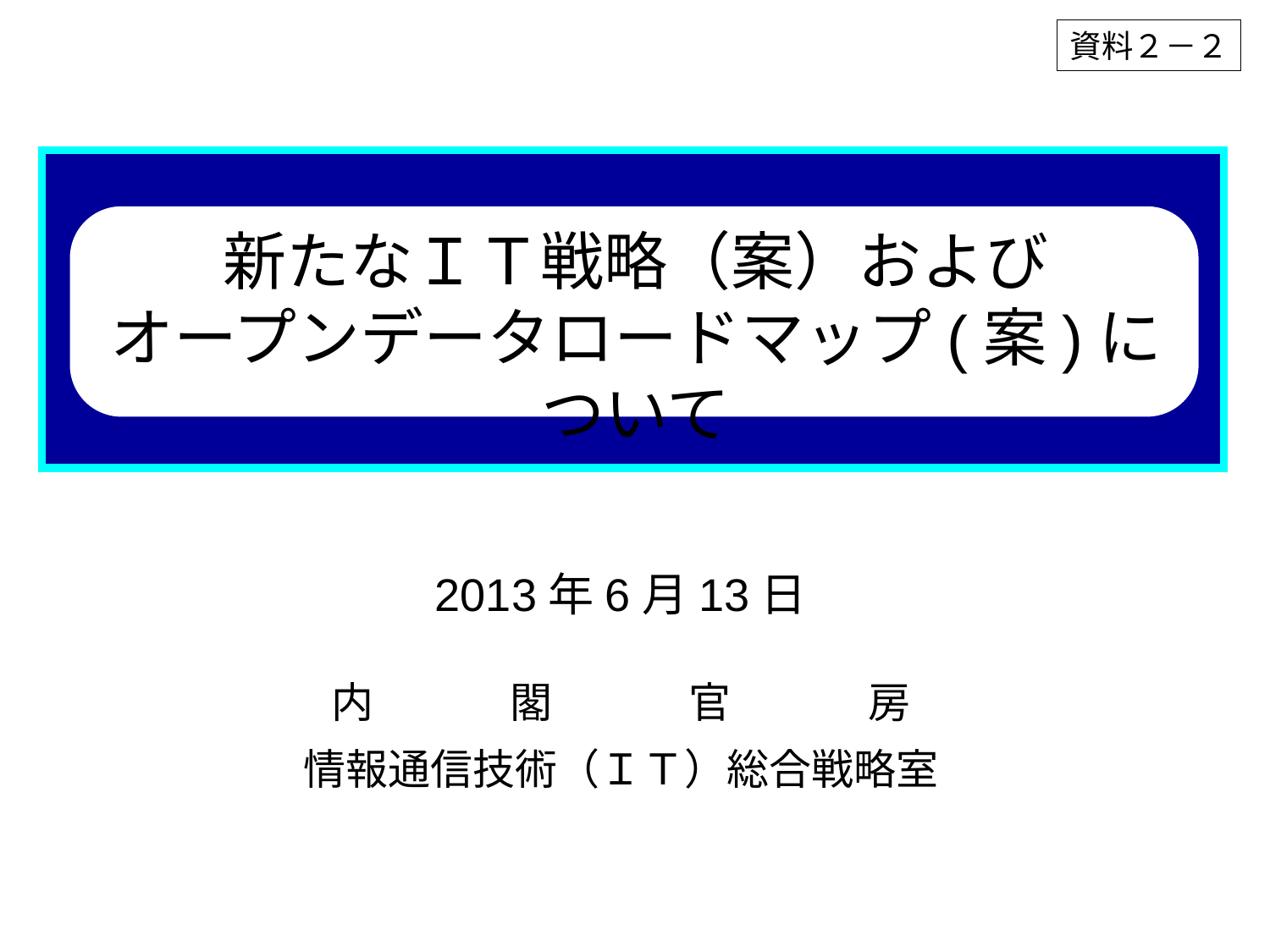

資料２－２

新たなＩＴ戦略（案）および
オープンデータロードマップ(案)について
2013年6月13日

内　　　 閣　　　 官　　　 房

情報通信技術（ＩＴ）総合戦略室